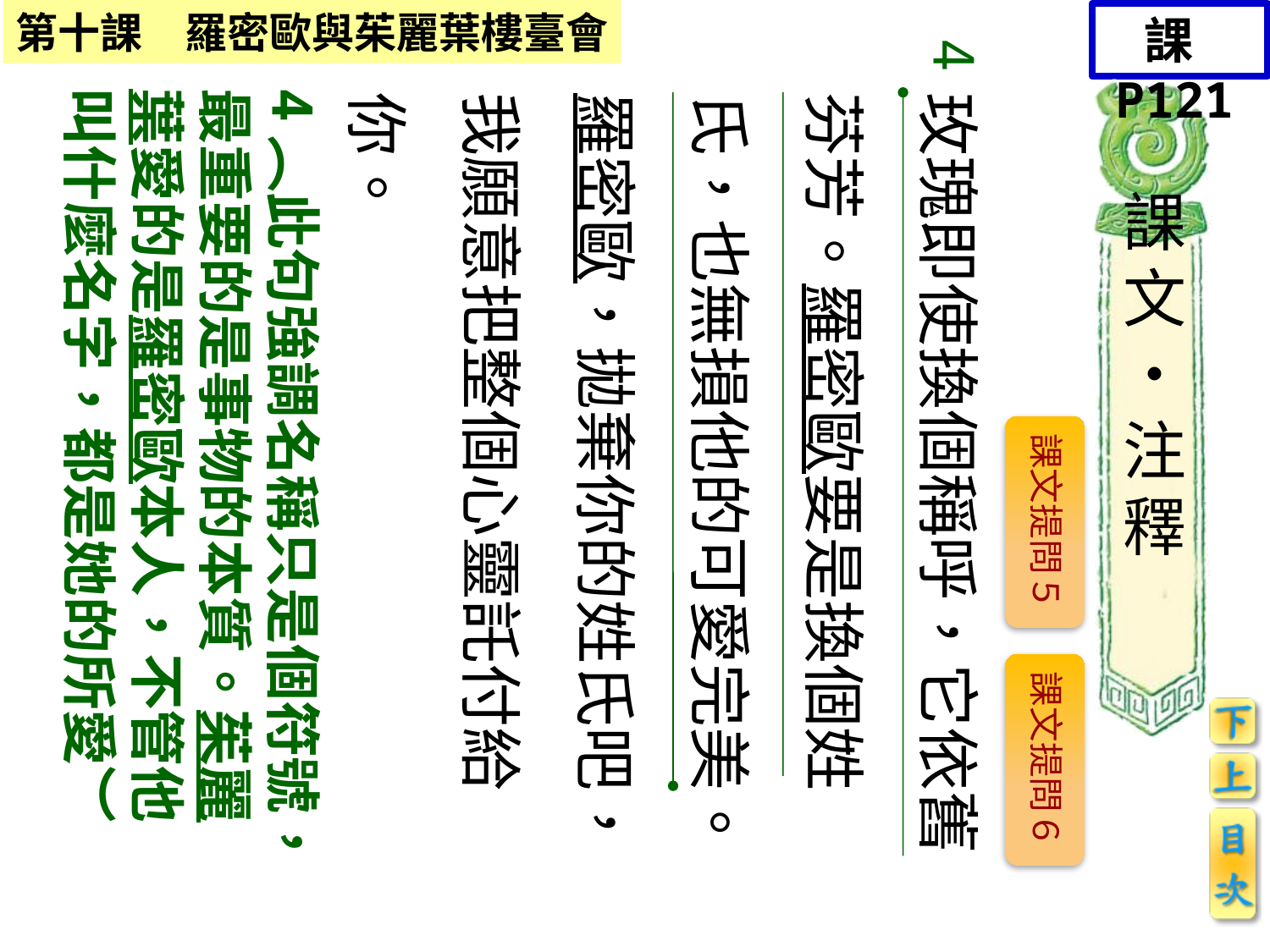

課P121
4
4︵此句強調名稱只是個符號，最重要的是事物的本質。茱麗葉愛的是羅密歐本人，不管他叫什麼名字，都是她的所愛︶
玫瑰即使換個稱呼，它依舊芬芳。羅密歐要是換個姓氏，也無損他的可愛完美。羅密歐，拋棄你的姓氏吧，我願意把整個心靈託付給你。

課文‧注釋
課文提問５
課文提問６